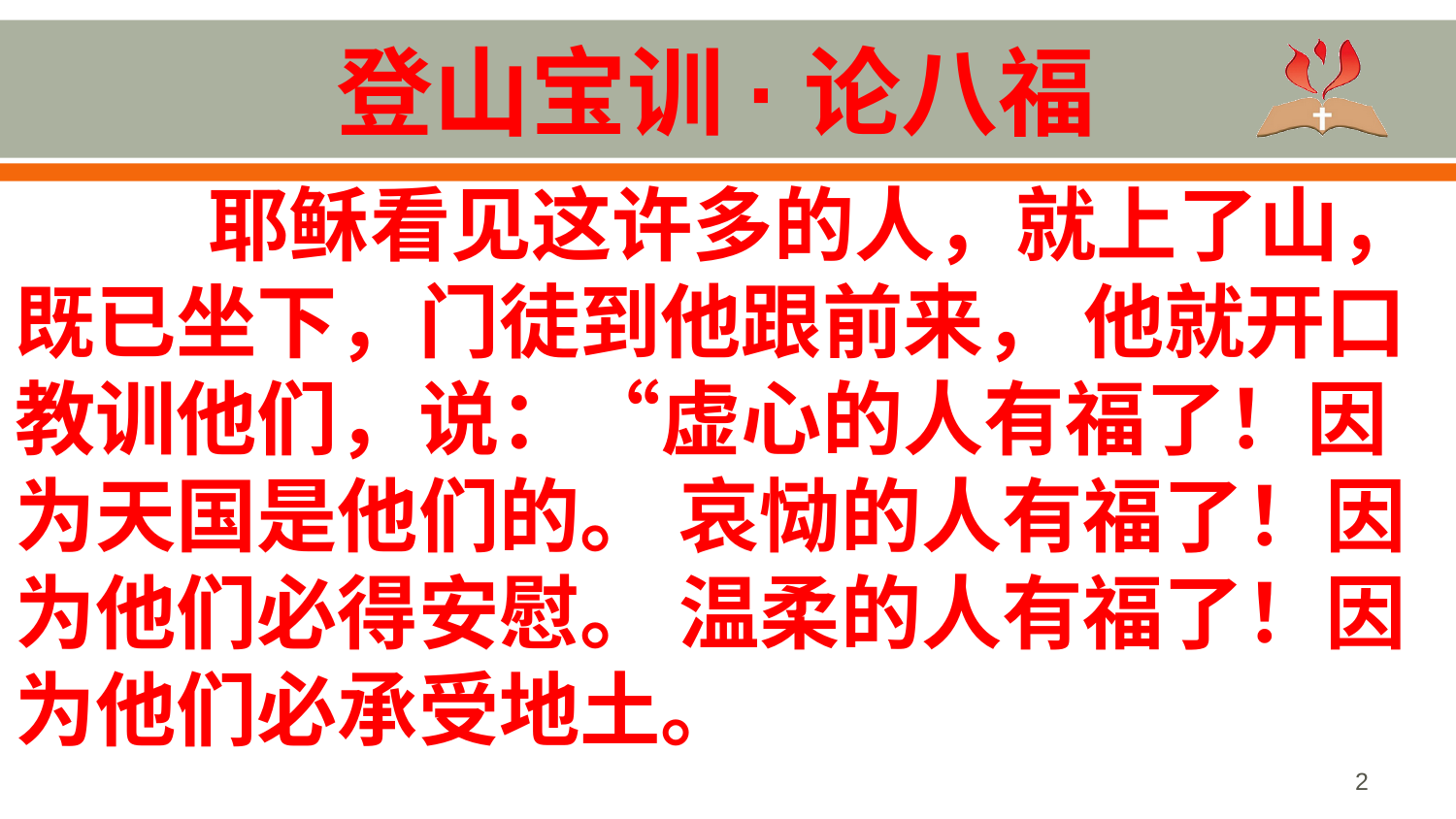

# 登山宝训·论八福
      耶稣看见这许多的人，就上了山，既已坐下，门徒到他跟前来， 他就开口教训他们，说：“虚心的人有福了！因为天国是他们的。 哀恸的人有福了！因为他们必得安慰。 温柔的人有福了！因为他们必承受地土。
2